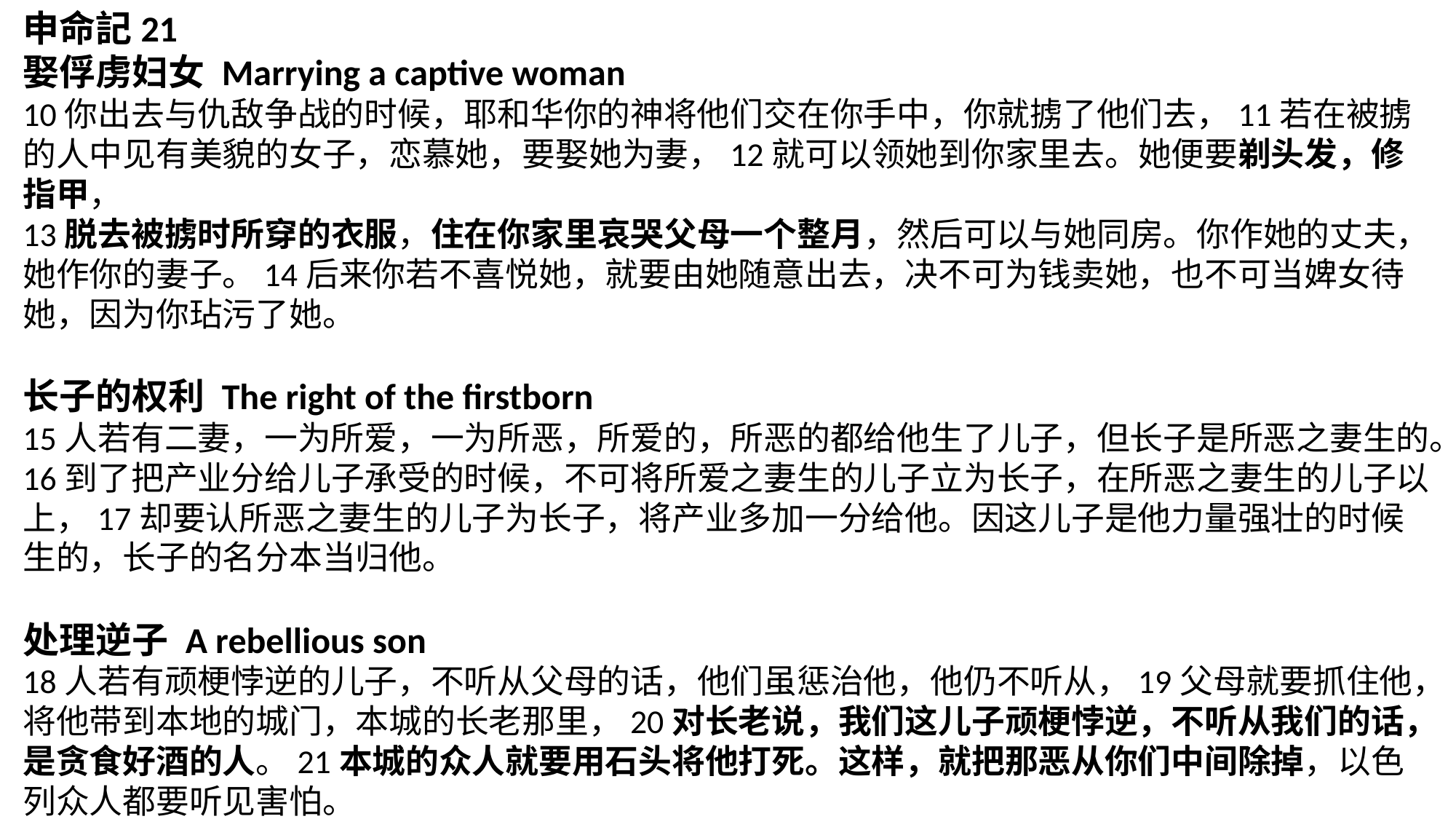

申命記21
娶俘虏妇女 Marrying a captive woman
10你出去与仇敌争战的时候，耶和华你的神将他们交在你手中，你就掳了他们去，11若在被掳的人中见有美貌的女子，恋慕她，要娶她为妻，12就可以领她到你家里去。她便要剃头发，修指甲，
13脱去被掳时所穿的衣服，住在你家里哀哭父母一个整月，然后可以与她同房。你作她的丈夫，她作你的妻子。14后来你若不喜悦她，就要由她随意出去，决不可为钱卖她，也不可当婢女待她，因为你玷污了她。

长子的权利 The right of the firstborn
15人若有二妻，一为所爱，一为所恶，所爱的，所恶的都给他生了儿子，但长子是所恶之妻生的。16到了把产业分给儿子承受的时候，不可将所爱之妻生的儿子立为长子，在所恶之妻生的儿子以上，17却要认所恶之妻生的儿子为长子，将产业多加一分给他。因这儿子是他力量强壮的时候生的，长子的名分本当归他。

处理逆子 A rebellious son
18人若有顽梗悖逆的儿子，不听从父母的话，他们虽惩治他，他仍不听从，19父母就要抓住他，将他带到本地的城门，本城的长老那里，20对长老说，我们这儿子顽梗悖逆，不听从我们的话，是贪食好酒的人。21本城的众人就要用石头将他打死。这样，就把那恶从你们中间除掉，以色列众人都要听见害怕。